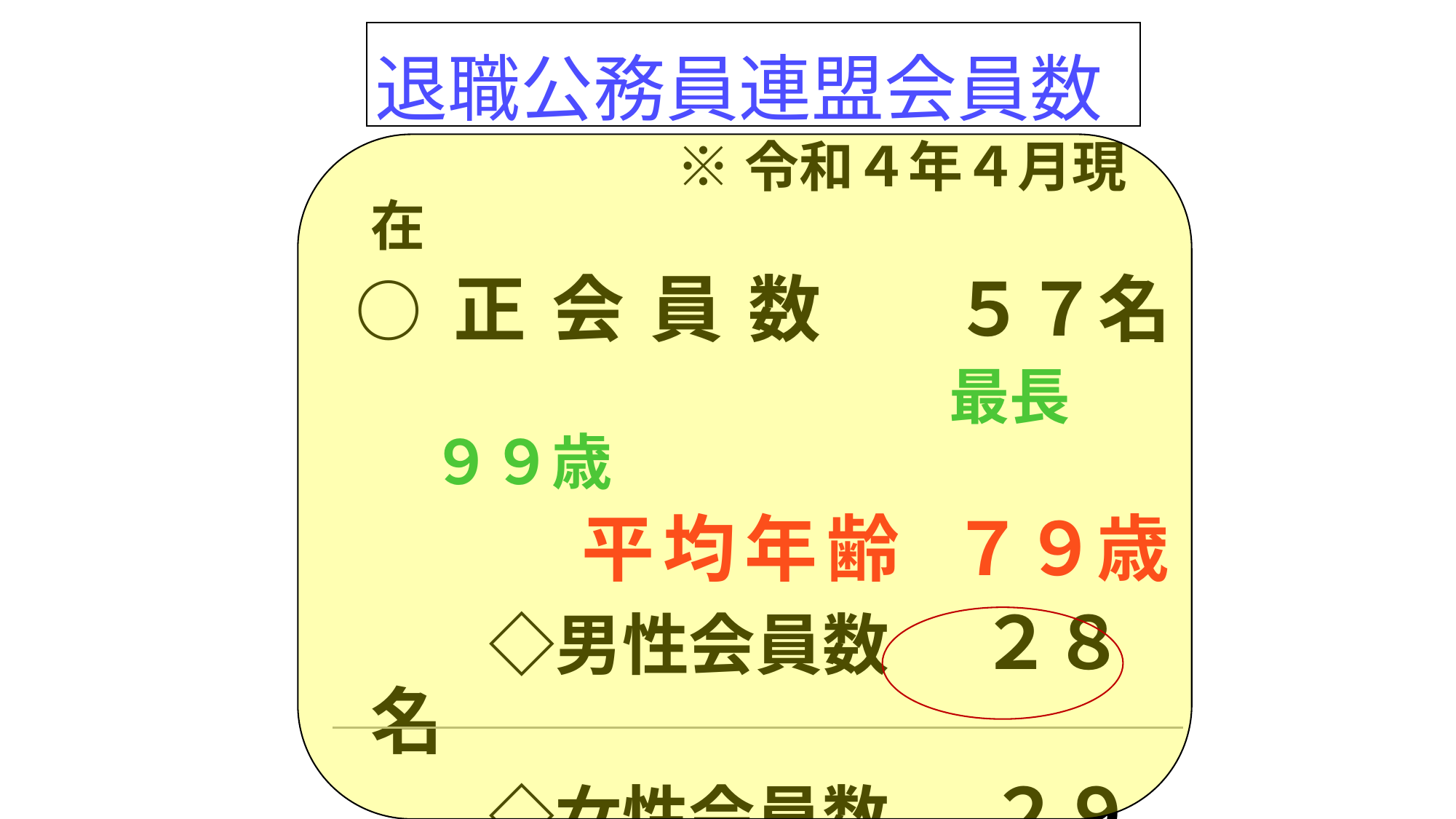

# 退職公務員連盟会員数

                           ※令和４年４月現在
 ○ 正 会 員 数      ５７名
　　　　　　　　　　最長　　９９歳
　          平均年齢  ７９歳
　　◇男性会員数      ２８名
　　◇女性会員数      ２９名
  ○ 準  会  員  数      ２５名